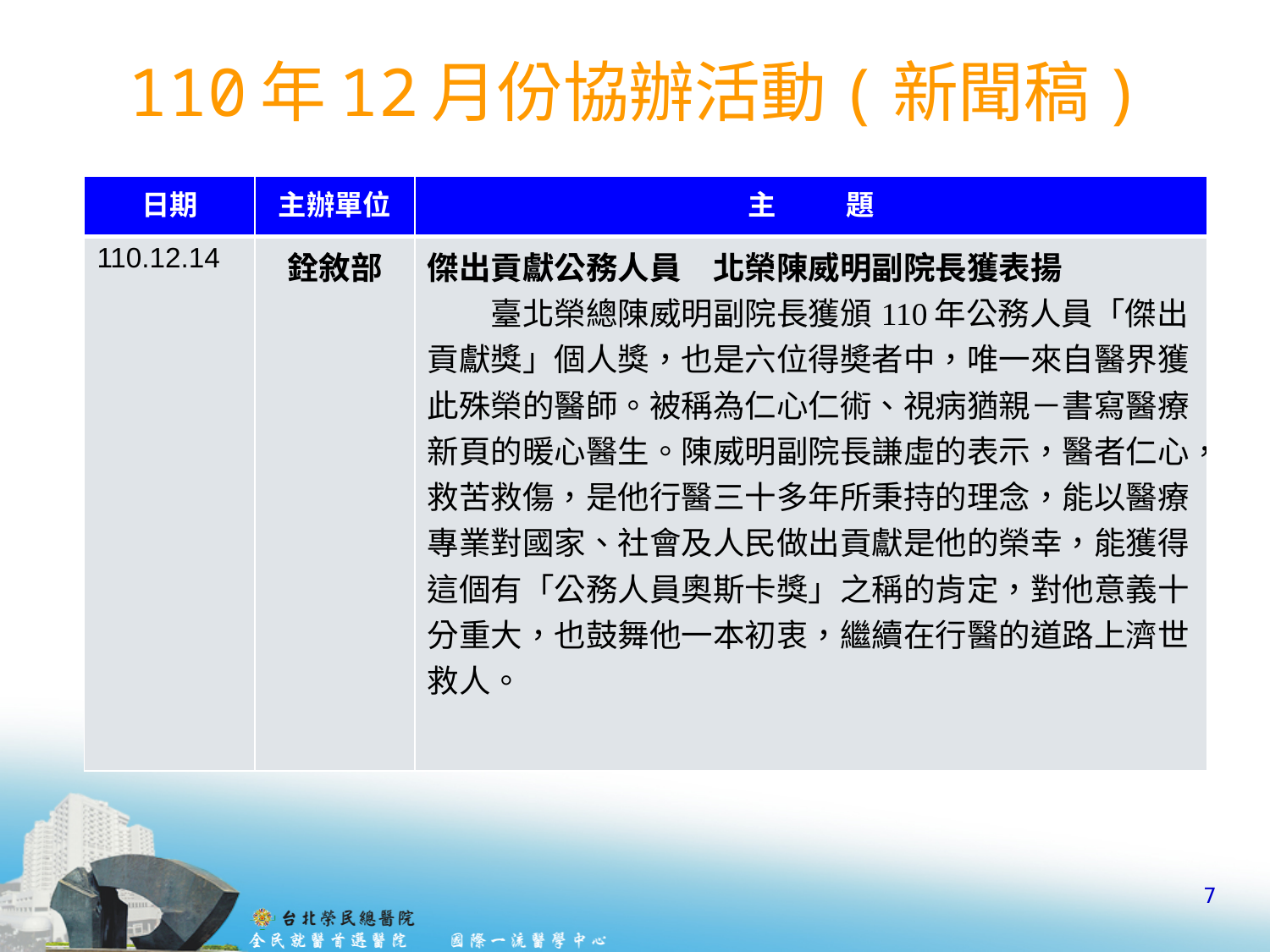

# 110年12月份協辦活動(新聞稿)
| 日期 | 主辦單位 | 主 題 |
| --- | --- | --- |
| 110.12.14 | 銓敘部 | 傑出貢獻公務人員　北榮陳威明副院長獲表揚 　　臺北榮總陳威明副院長獲頒110年公務人員「傑出貢獻獎」個人獎，也是六位得奬者中，唯一來自醫界獲此殊榮的醫師。被稱為仁心仁術、視病猶親－書寫醫療新頁的暖心醫生。陳威明副院長謙虛的表示，醫者仁心，救苦救傷，是他行醫三十多年所秉持的理念，能以醫療專業對國家、社會及人民做出貢獻是他的榮幸，能獲得這個有「公務人員奧斯卡獎」之稱的肯定，對他意義十分重大，也鼓舞他一本初衷，繼續在行醫的道路上濟世救人。 |
7